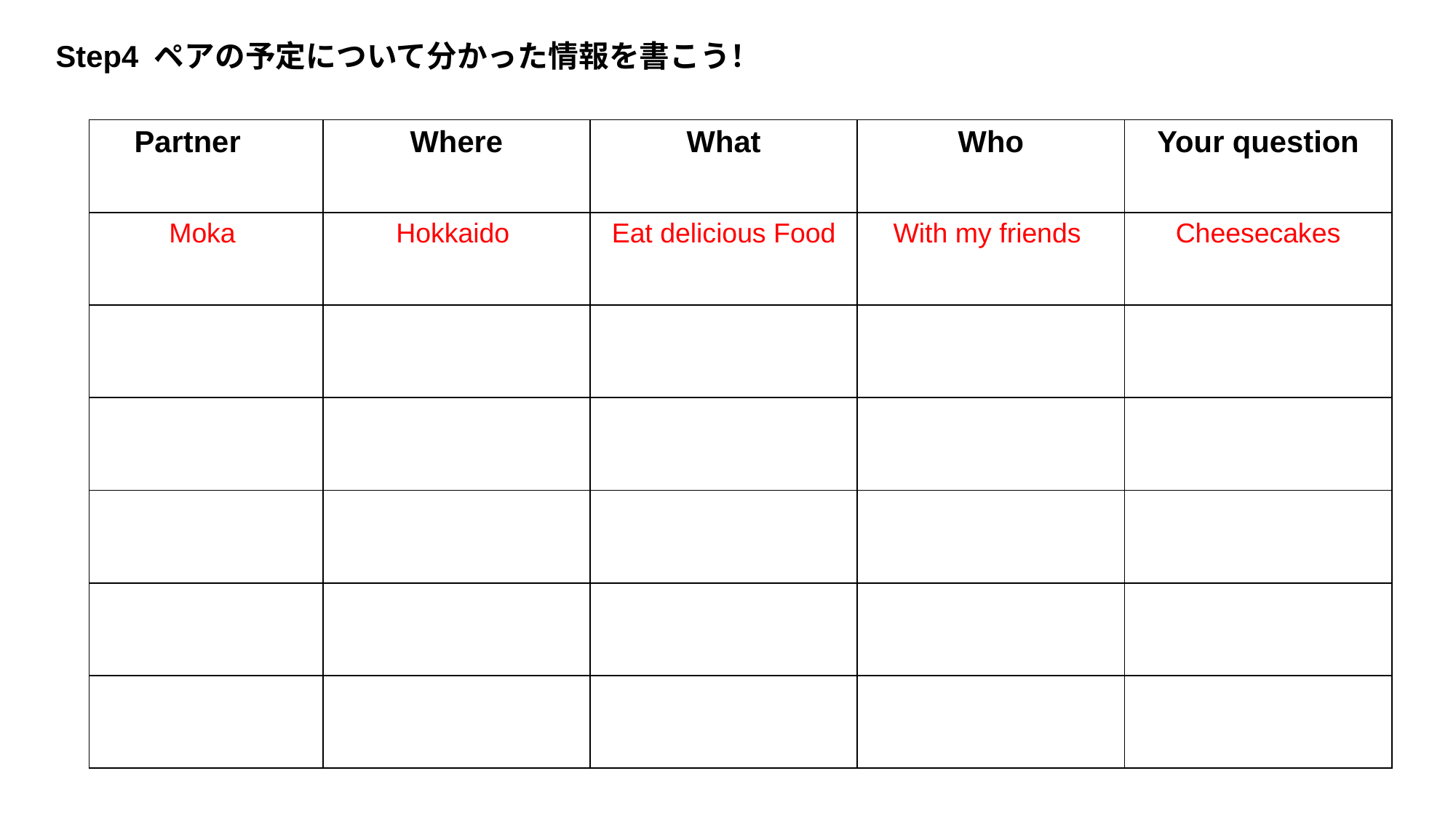

Step4 ペアの予定について分かった情報を書こう！

| Partner | Where | What | Who | Your question |
| --- | --- | --- | --- | --- |
| Moka | Hokkaido | Eat delicious Food | With my friends | Cheesecakes |
|  |  |  |  |  |
|  |  |  |  |  |
|  |  |  |  |  |
|  |  |  |  |  |
|  |  |  |  |  |